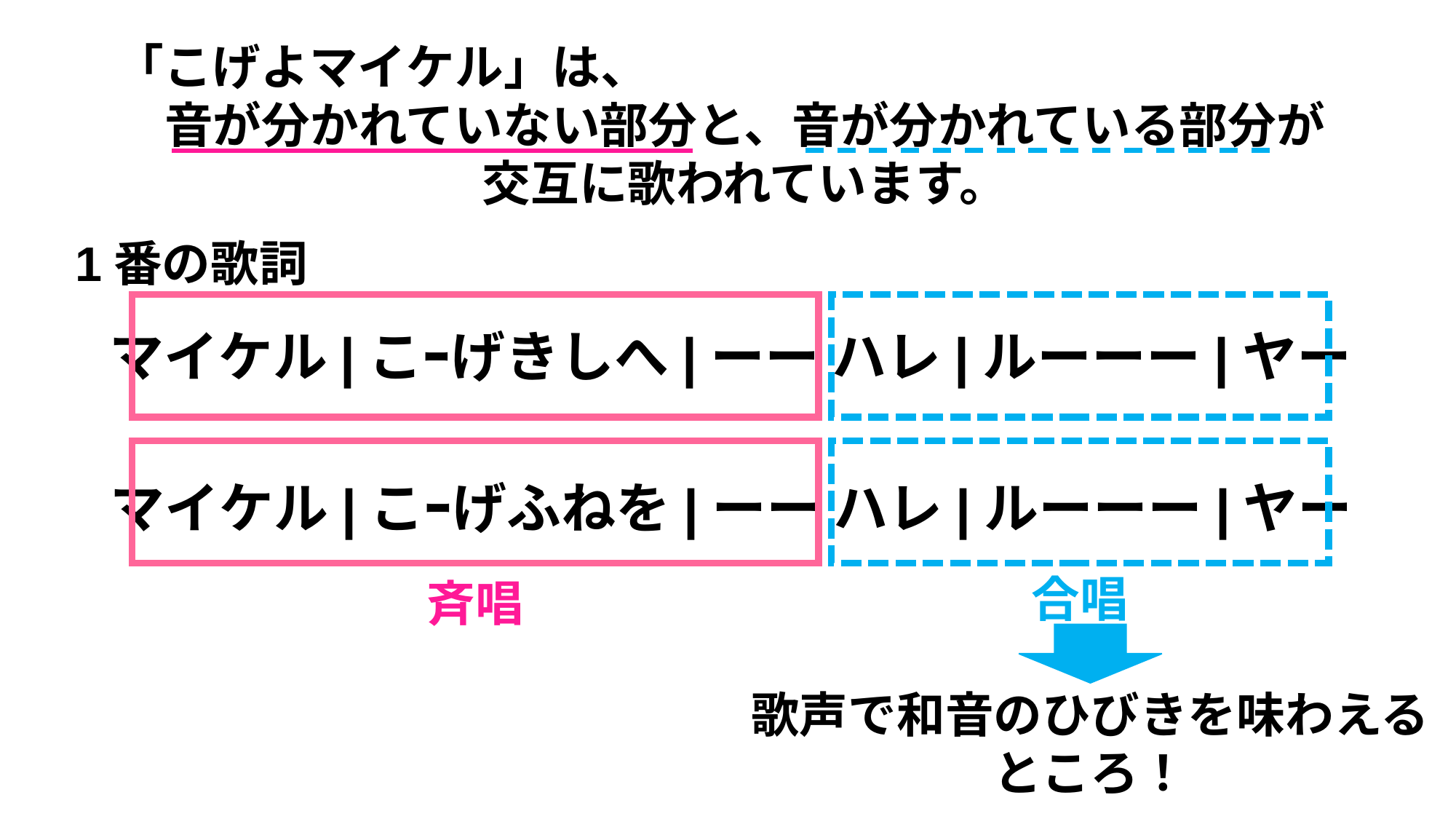

「こげよマイケル」は、
音が分かれていない部分と、音が分かれている部分が
交互に歌われています。
1番の歌詞

マイケル|こｰげきしへ|ーー ハレ|ルーーー|ヤー

マイケル|こｰげふねを|ーー ハレ|ルーーー|ヤー
合唱
斉唱

歌声で和音のひびきを味わえるところ！